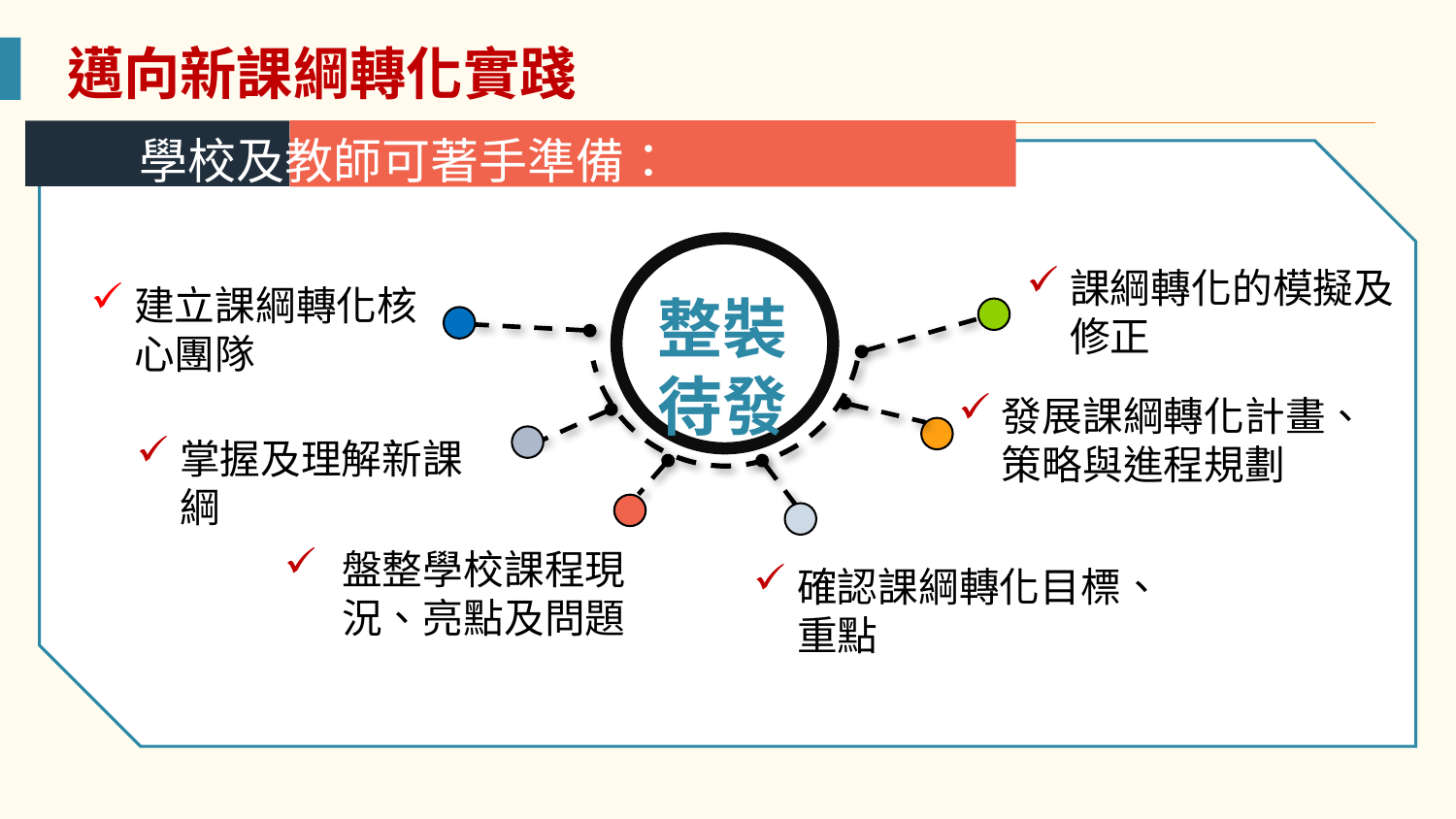

邁向新課綱轉化實踐

學校及教師可著手準備：

課綱轉化的模擬及修正
建立課綱轉化核心團隊
整裝待發

發展課綱轉化計畫、策略與進程規劃

掌握及理解新課綱

盤整學校課程現況、亮點及問題
確認課綱轉化目標、重點
YOUR TEXT